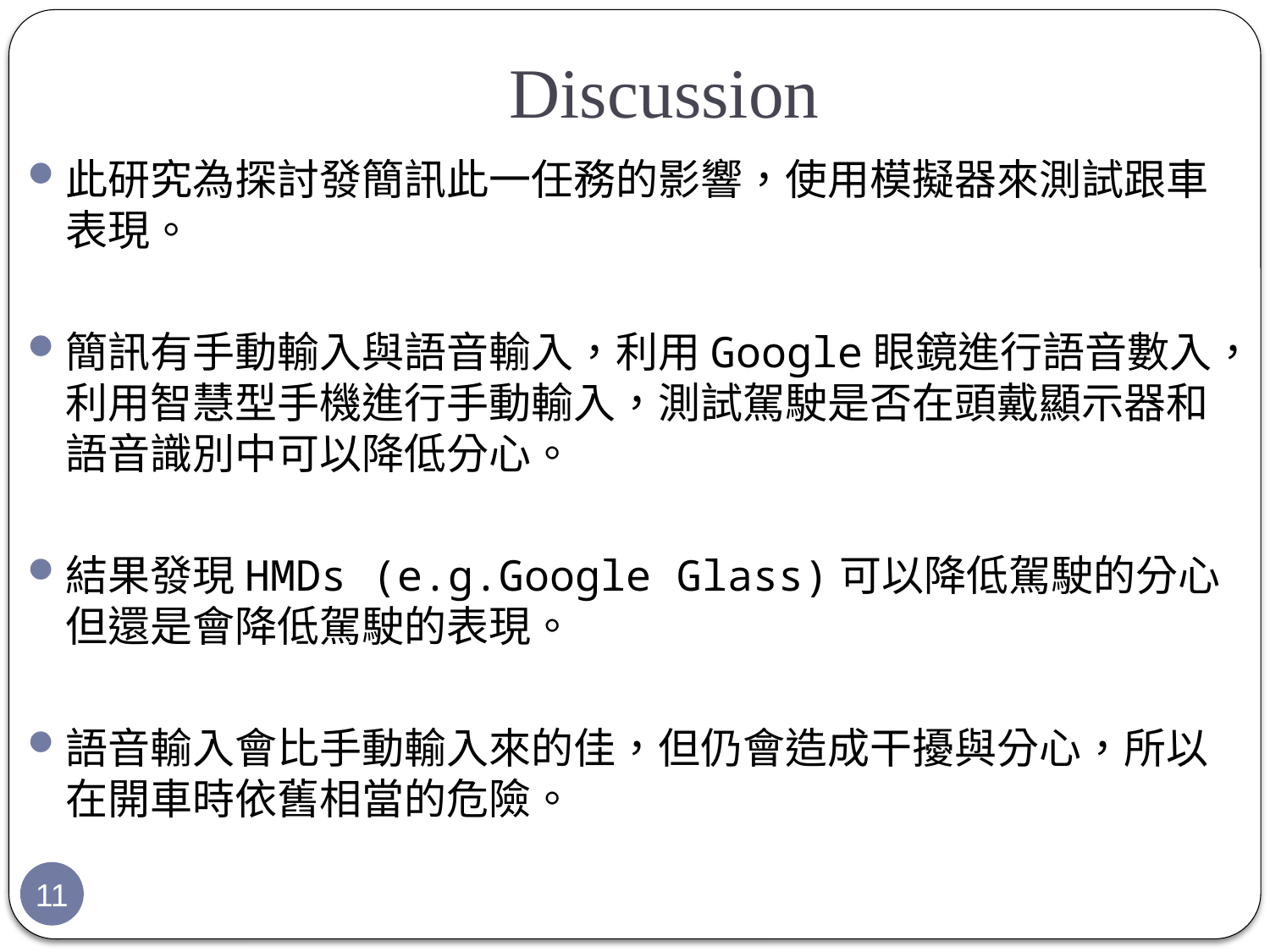

# Discussion
此研究為探討發簡訊此一任務的影響，使用模擬器來測試跟車表現。

簡訊有手動輸入與語音輸入，利用Google眼鏡進行語音數入，利用智慧型手機進行手動輸入，測試駕駛是否在頭戴顯示器和語音識別中可以降低分心。

結果發現HMDs (e.g.Google Glass)可以降低駕駛的分心但還是會降低駕駛的表現。

語音輸入會比手動輸入來的佳，但仍會造成干擾與分心，所以在開車時依舊相當的危險。

11